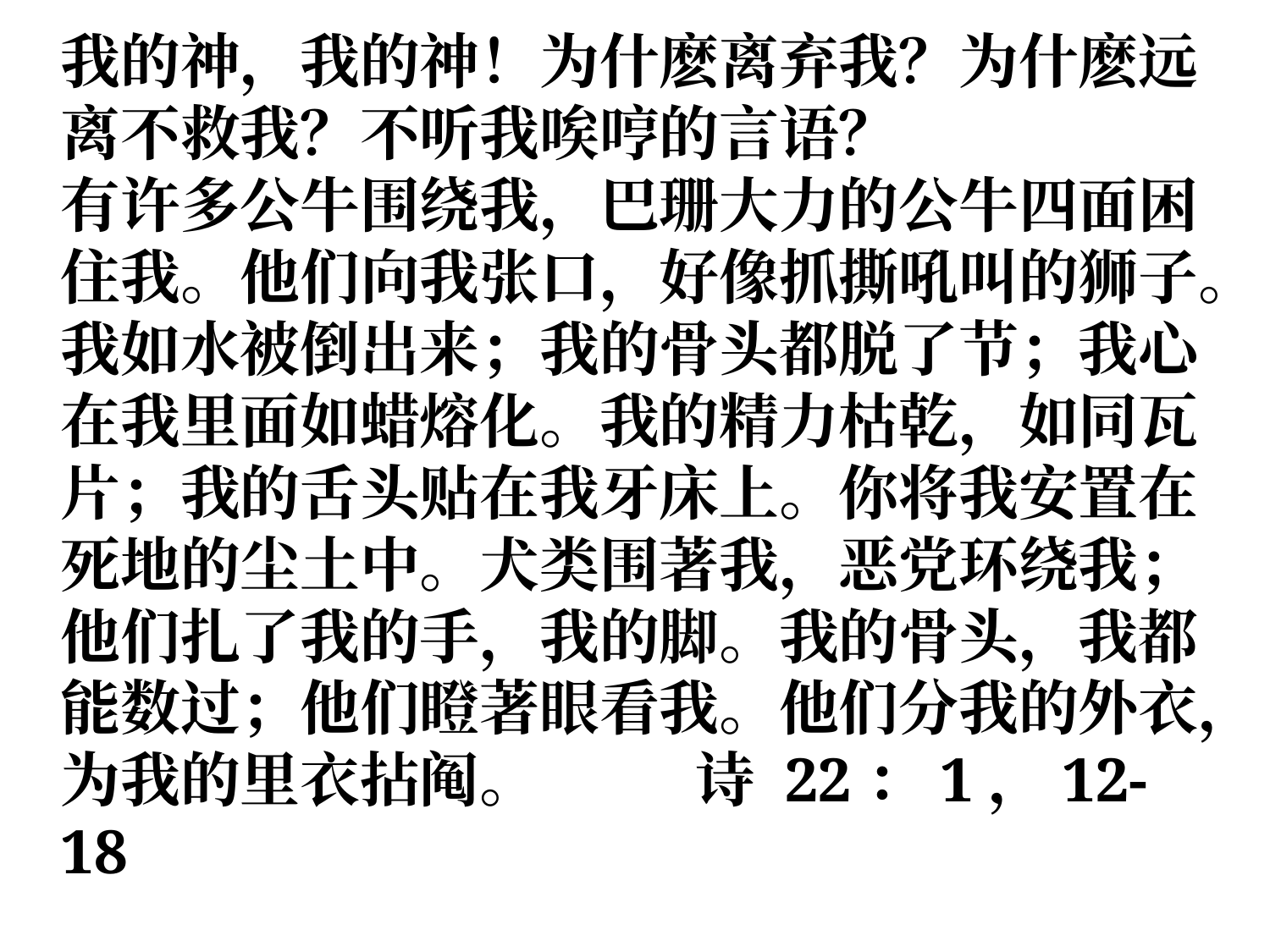

我的神，我的神！为什麽离弃我？为什麽远离不救我？不听我唉哼的言语？
有许多公牛围绕我，巴珊大力的公牛四面困住我。他们向我张口，好像抓撕吼叫的狮子。我如水被倒出来；我的骨头都脱了节；我心在我里面如蜡熔化。我的精力枯乾，如同瓦片；我的舌头贴在我牙床上。你将我安置在死地的尘土中。犬类围著我，恶党环绕我；他们扎了我的手，我的脚。我的骨头，我都能数过；他们瞪著眼看我。他们分我的外衣，为我的里衣拈阄。 		诗 22：1，12-18